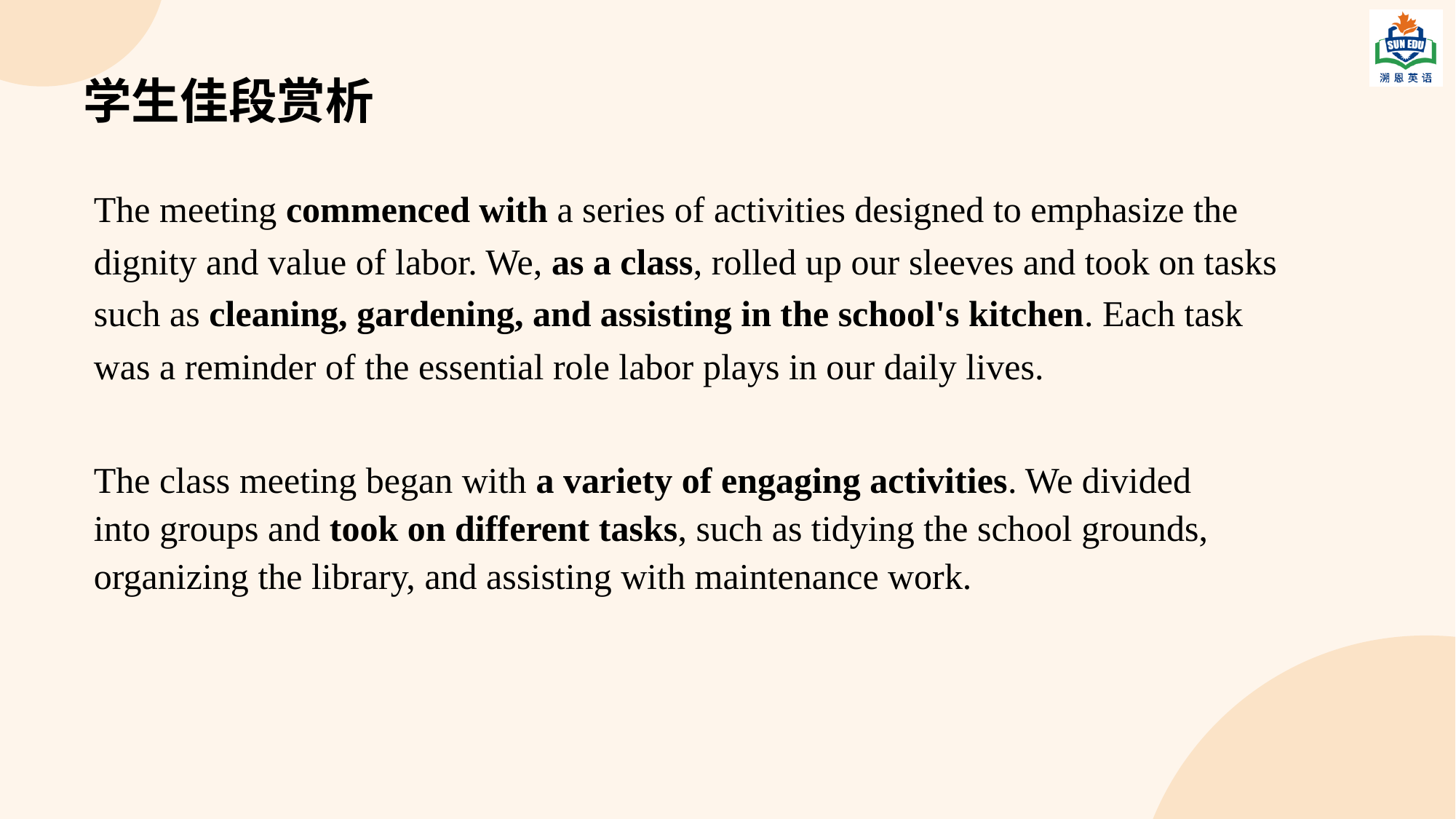

# 学生佳段赏析
The meeting commenced with a series of activities designed to emphasize the dignity and value of labor. We, as a class, rolled up our sleeves and took on tasks such as cleaning, gardening, and assisting in the school's kitchen. Each task was a reminder of the essential role labor plays in our daily lives.
The class meeting began with a variety of engaging activities. We divided into groups and took on different tasks, such as tidying the school grounds, organizing the library, and assisting with maintenance work.